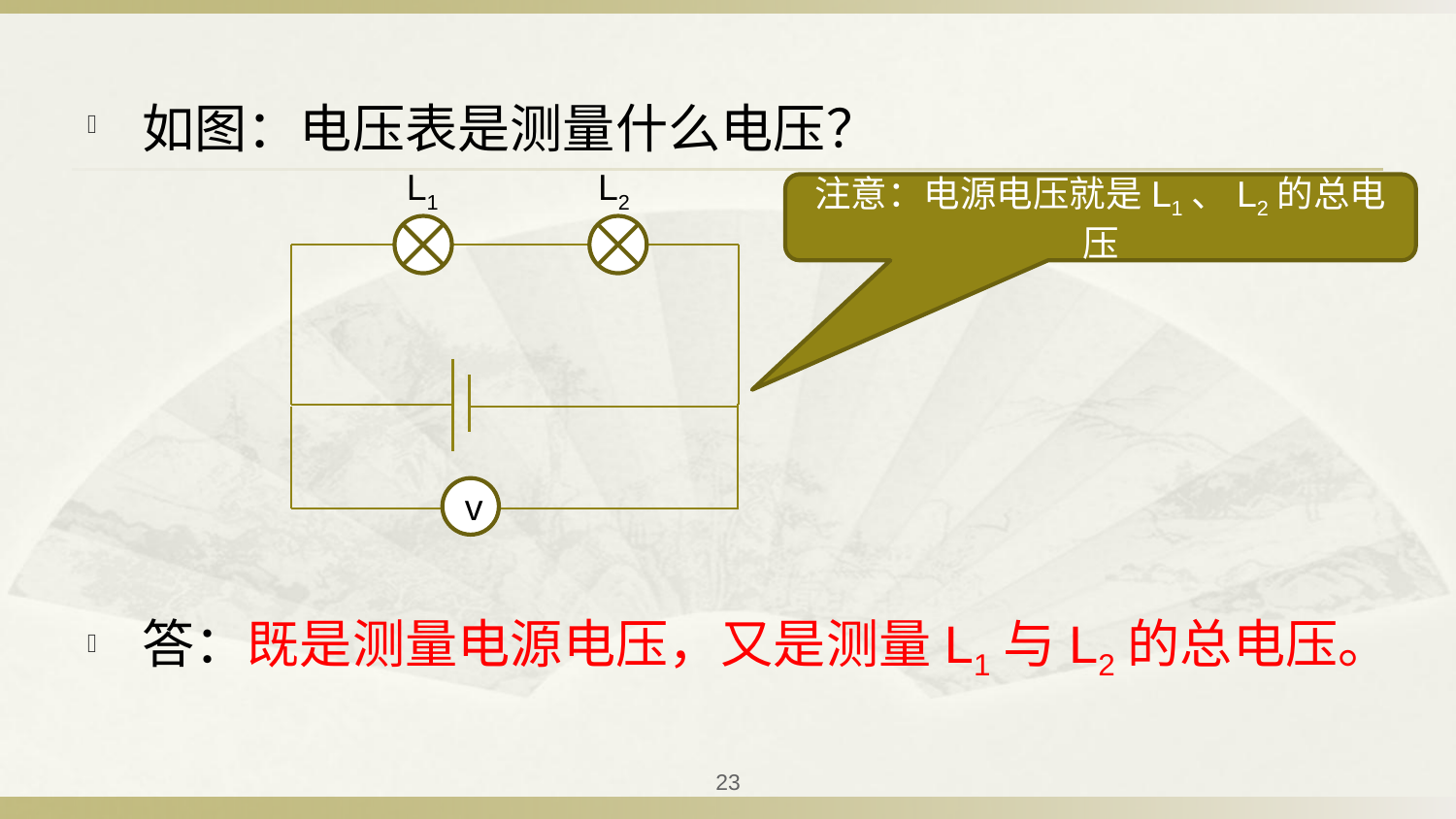

如图：电压表是测量什么电压？

答：既是测量电源电压，又是测量L1与L2的总电压。
L1
L2

v
注意：电源电压就是L1、L2的总电压
23